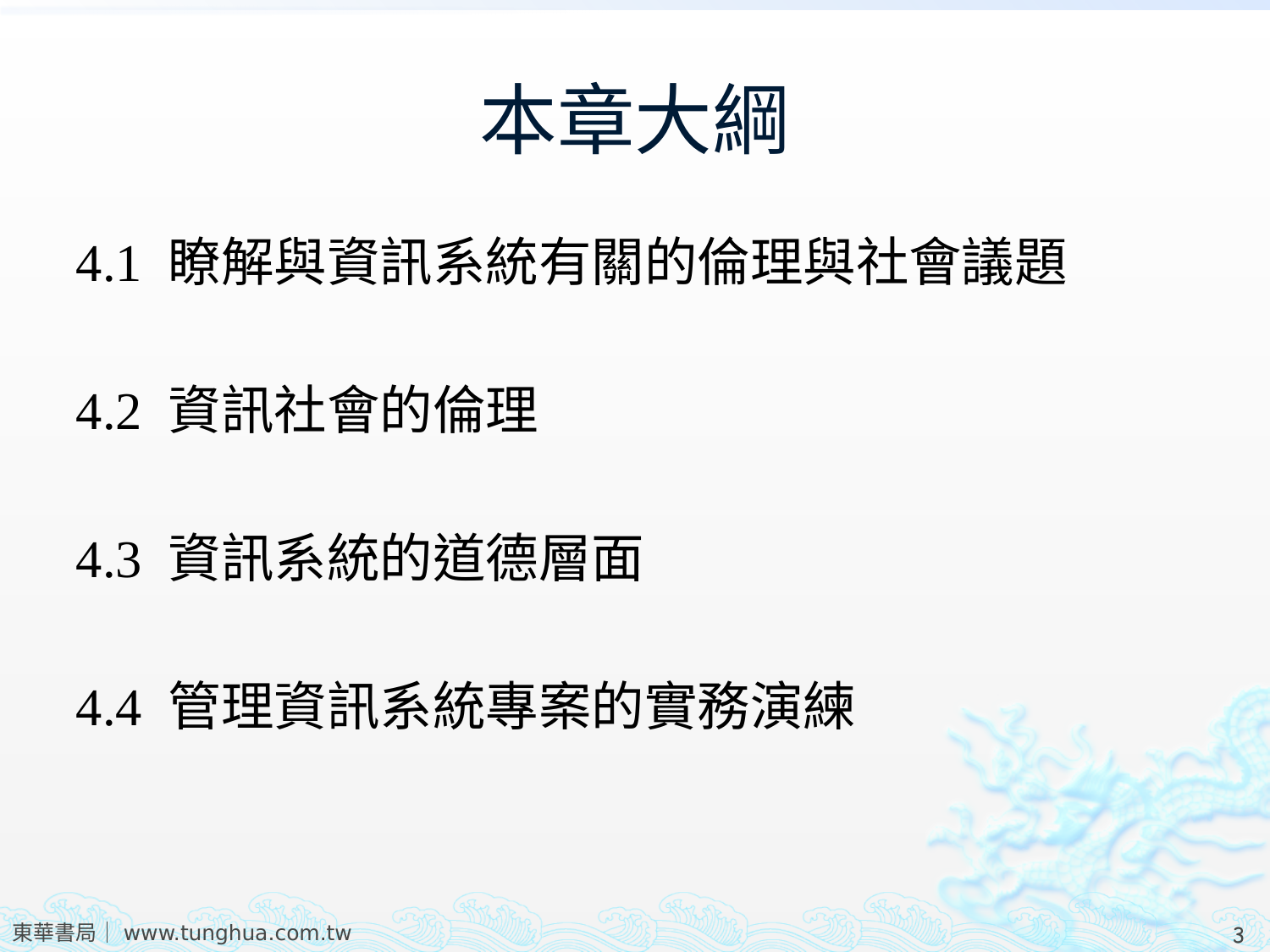

# 本章大綱
4.1 瞭解與資訊系統有關的倫理與社會議題

4.2 資訊社會的倫理

4.3 資訊系統的道德層面

4.4 管理資訊系統專案的實務演練